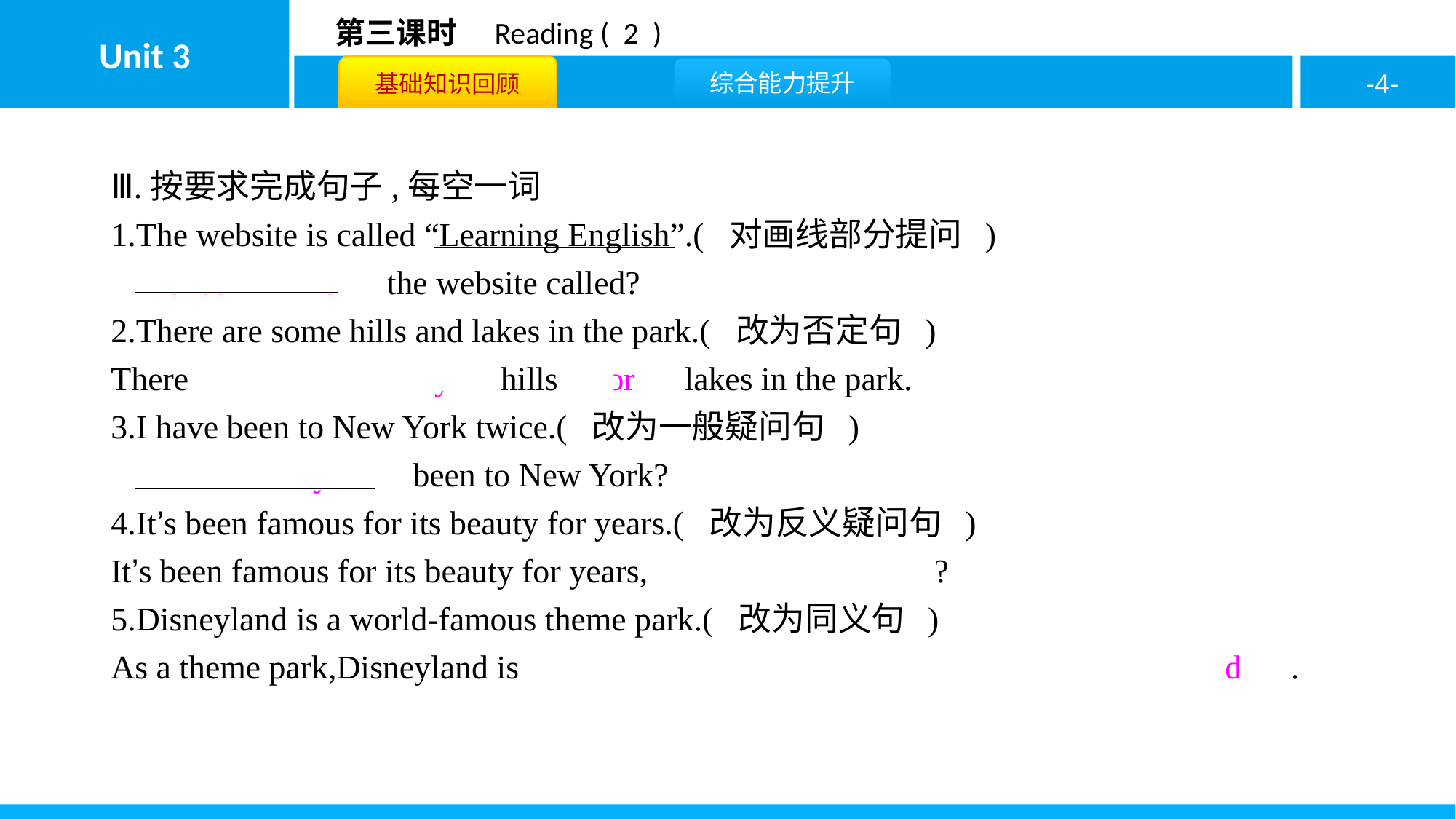

Ⅲ.按要求完成句子,每空一词
1.The website is called “Learning English”.(  对画线部分提问  )
　What　 　is　the website called?
2.There are some hills and lakes in the park.(  改为否定句  )
There　aren’t　 　any　hills　or　lakes in the park.
3.I have been to New York twice.(  改为一般疑问句  )
　Have　 　you　been to New York?
4.It’s been famous for its beauty for years.(  改为反义疑问句  )
It’s been famous for its beauty for years,　hasn’t　 　it　?
5.Disneyland is a world-famous theme park.(  改为同义句  )
As a theme park,Disneyland is　famous　 　all　 　over　 　the　 　world　.